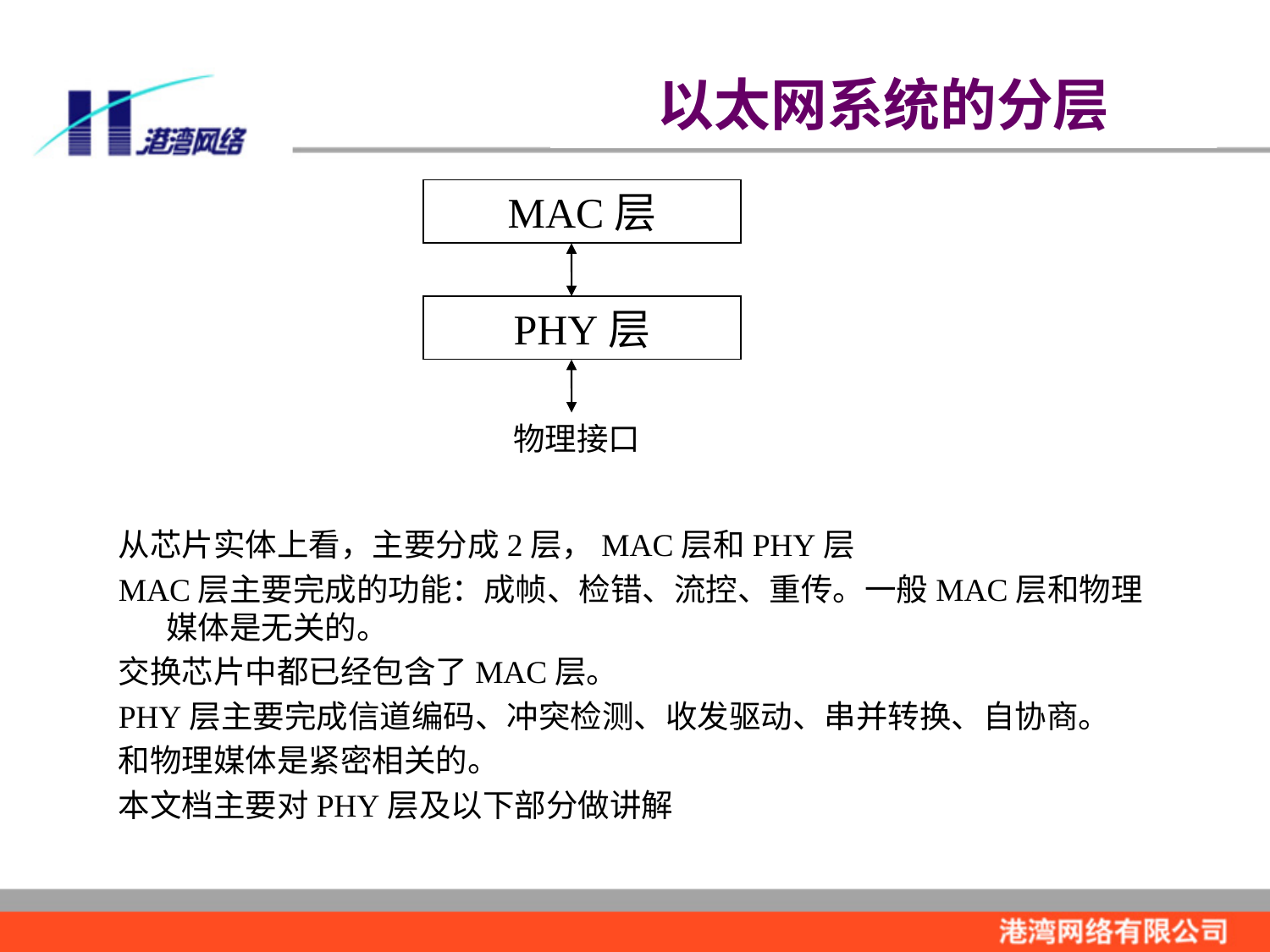

以太网系统的分层
MAC层

PHY层

物理接口
从芯片实体上看，主要分成2层，MAC层和PHY层
MAC层主要完成的功能：成帧、检错、流控、重传。一般MAC层和物理媒体是无关的。
交换芯片中都已经包含了MAC层。
PHY层主要完成信道编码、冲突检测、收发驱动、串并转换、自协商。
和物理媒体是紧密相关的。
本文档主要对PHY层及以下部分做讲解